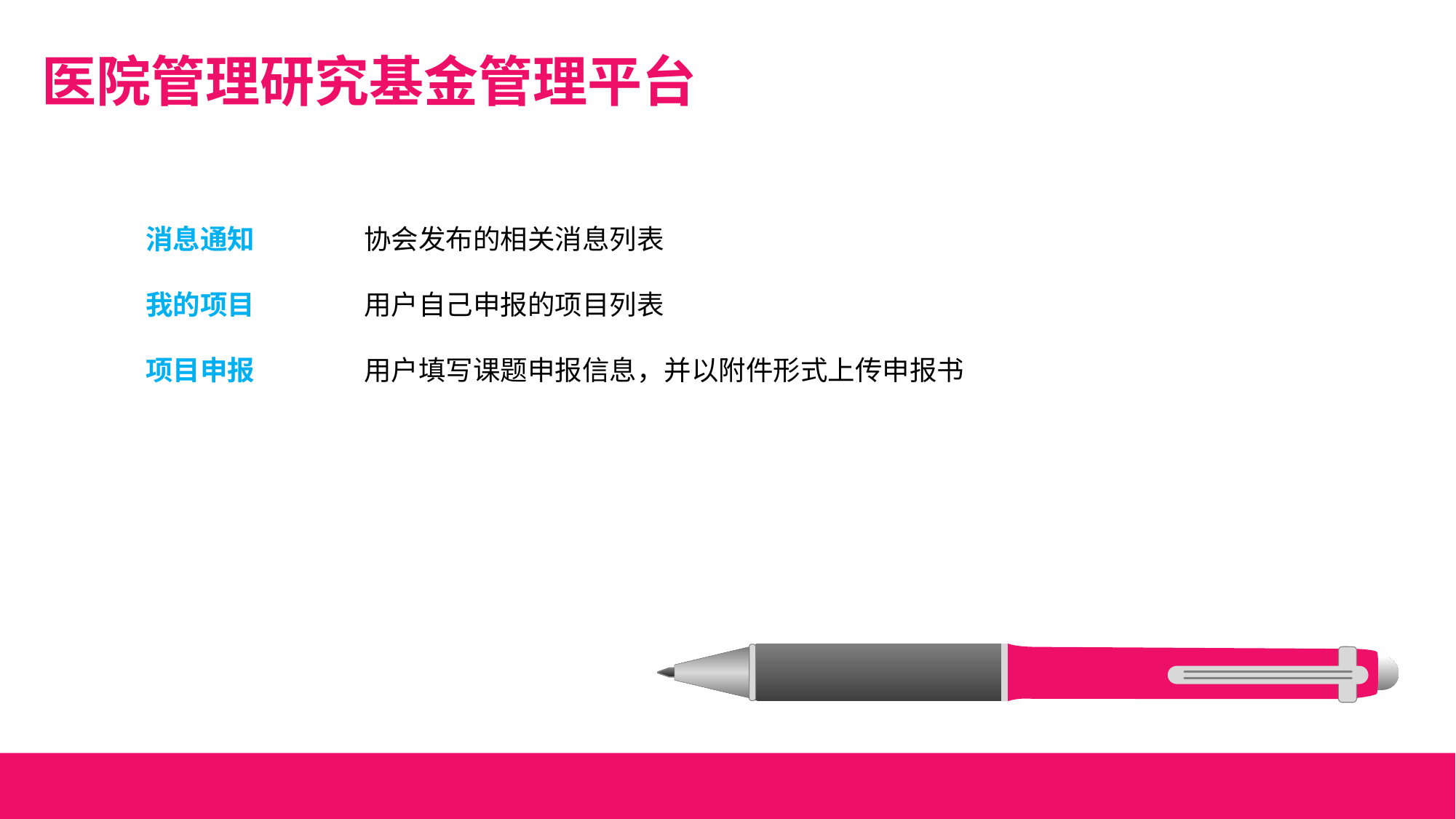

医院管理研究基金管理平台

消息通知	协会发布的相关消息列表

我的项目	用户自己申报的项目列表

项目申报	用户填写课题申报信息，并以附件形式上传申报书

8